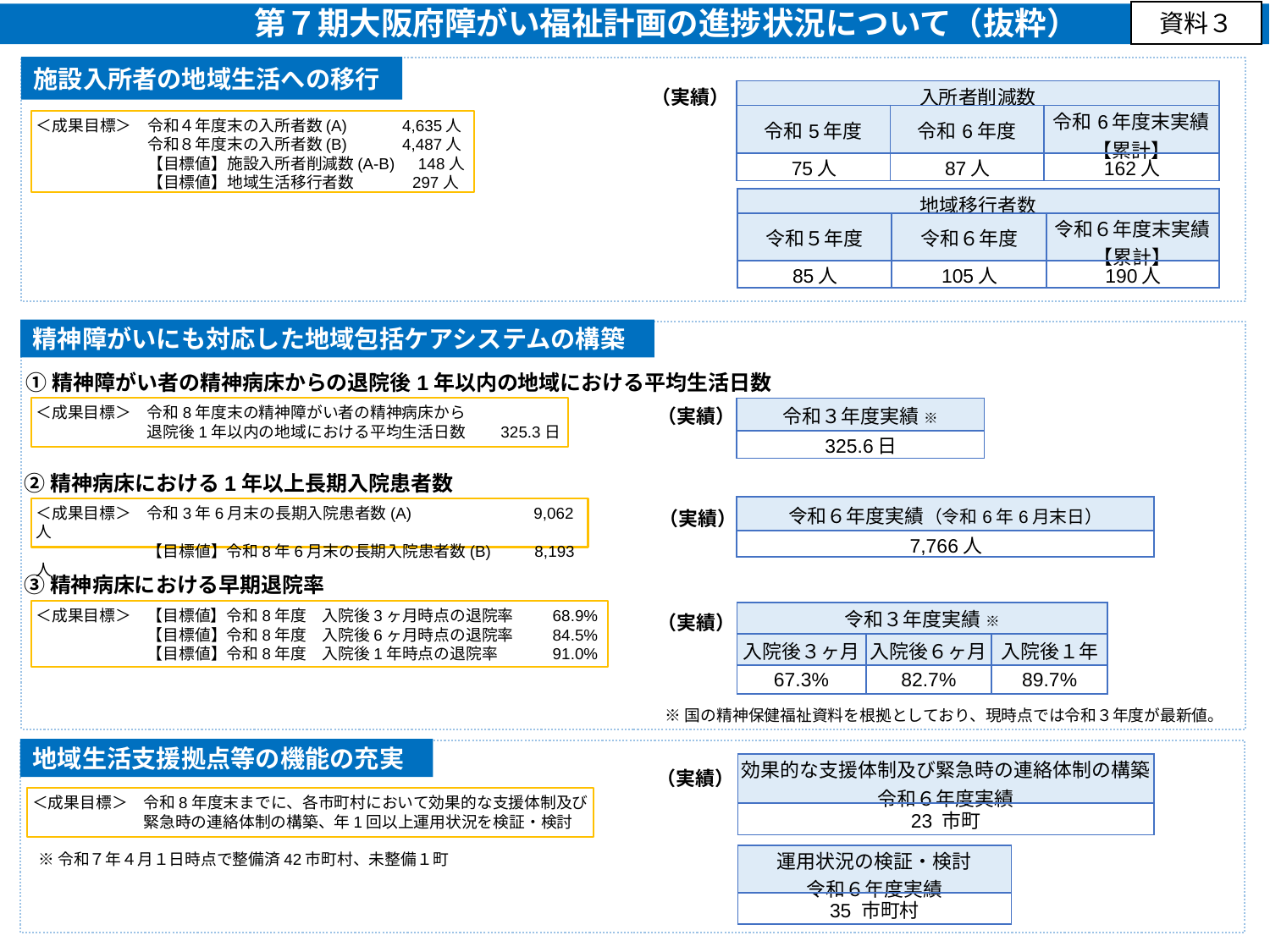

資料３
　　第７期大阪府障がい福祉計画の進捗状況について（抜粋）
施設入所者の地域生活への移行

（実績）
| 入所者削減数 | 入所者の削減数（人） |  |
| --- | --- | --- |
| 令和5年度 | 令和6年度 | 令和6年度末実績 【累計】 |
| 75人 | 87人 | 162人 |
＜成果目標＞　令和４年度末の入所者数(A)　　　4,635人
　　　　　　　令和８年度末の入所者数(B)　　　4,487人
　　　　　　　【目標値】施設入所者削減数(A-B)　148人
　　　　　　　【目標値】地域生活移行者数　　　  297人
| 地域移行者数 |  |  |
| --- | --- | --- |
| 令和５年度 | 令和６年度 | 令和６年度末実績 【累計】 |
| 85人 | 105人 | 190人 |
精神障がいにも対応した地域包括ケアシステムの構築

①精神障がい者の精神病床からの退院後1年以内の地域における平均生活日数
＜成果目標＞　令和8年度末の精神障がい者の精神病床から
　　　　　　　退院後1年以内の地域における平均生活日数　　325.3日

（実績）
| 令和３年度実績 ※ |
| --- |
| 325.6日 |
②精神病床における1年以上長期入院患者数
| 令和６年度実績（令和6年6月末日） |
| --- |
| 7,766人 |
＜成果目標＞　令和3年6月末の長期入院患者数(A)　　　　　　　 9,062人
　　　　　　　【目標値】令和8年6月末の長期入院患者数(B) 　　8,193人
（実績）
③精神病床における早期退院率
＜成果目標＞　【目標値】令和8年度　入院後3ヶ月時点の退院率 　　68.9%
　　　　　　　【目標値】令和8年度　入院後6ヶ月時点の退院率 　　84.5%
　　　　　　　【目標値】令和8年度　入院後1年時点の退院率 　　　91.0%

| 令和３年度実績 ※ |  |  |
| --- | --- | --- |
| 入院後３ヶ月 | 入院後６ヶ月 | 入院後１年 |
| 67.3% | 82.7% | 89.7% |
（実績）
※国の精神保健福祉資料を根拠としており、現時点では令和３年度が最新値。
地域生活支援拠点等の機能の充実

| 効果的な支援体制及び緊急時の連絡体制の構築 令和６年度実績 |
| --- |
| 23 市町 |
（実績）
＜成果目標＞　令和8年度末までに、各市町村において効果的な支援体制及び
　　　　　　　緊急時の連絡体制の構築、年1回以上運用状況を検証・検討

※令和７年４月１日時点で整備済42市町村、未整備１町
| 運用状況の検証・検討 令和６年度実績 |
| --- |
| 35 市町村 |